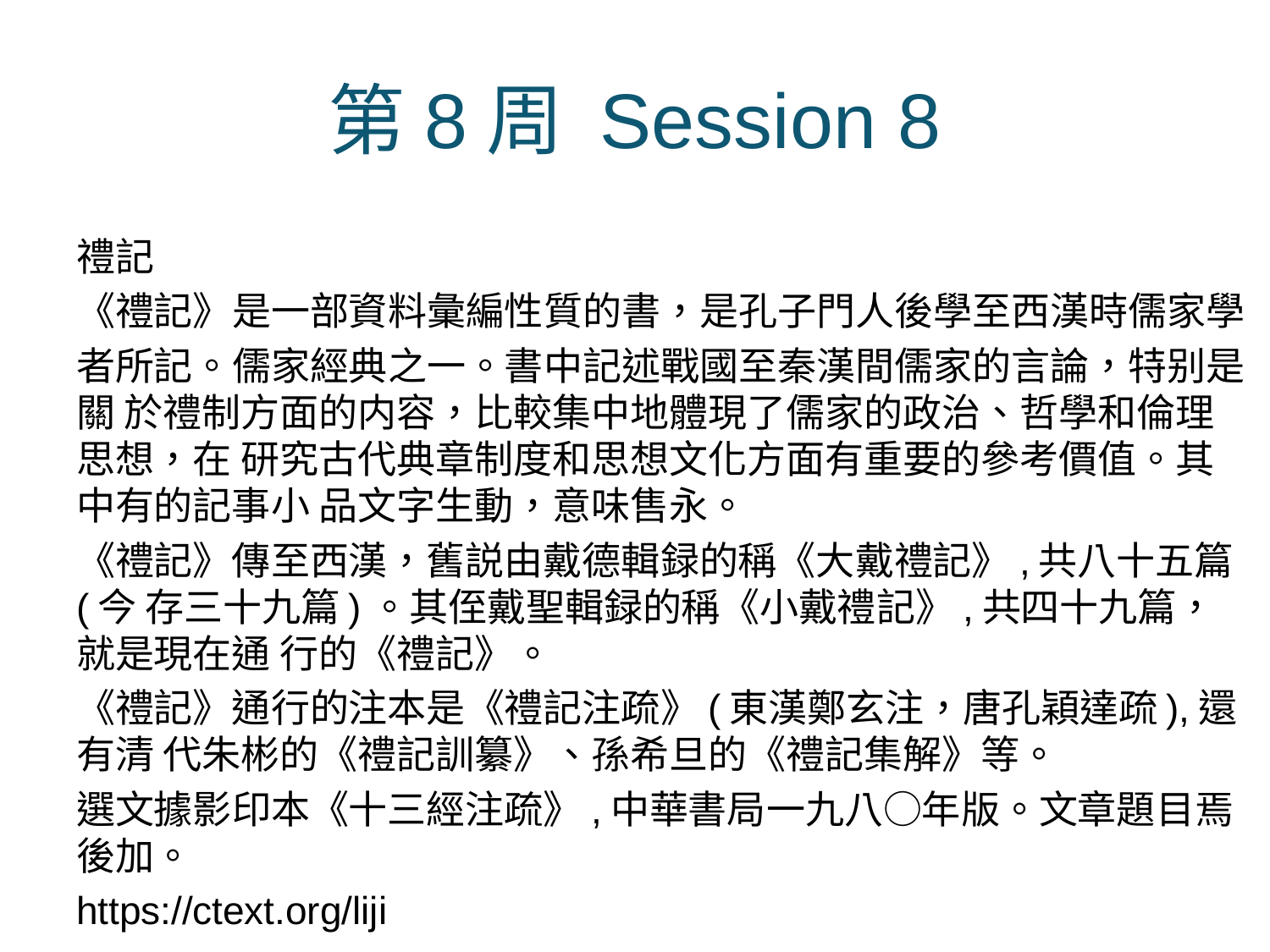

# 第8周 Session 8
禮記
《禮記》是一部資料彙編性質的書，是孔子門人後學至西漢時儒家學
者所記。儒家經典之一。書中記述戰國至秦漢間儒家的言論，特别是關 於禮制方面的内容，比較集中地體現了儒家的政治、哲學和倫理思想，在 研究古代典章制度和思想文化方面有重要的參考價值。其中有的記事小 品文字生動，意味售永。
《禮記》傳至西漢，舊説由戴德輯録的稱《大戴禮記》,共八十五篇(今 存三十九篇)。其侄戴聖輯録的稱《小戴禮記》,共四十九篇，就是現在通 行的《禮記》。
《禮記》通行的注本是《禮記注疏》(東漢鄭玄注，唐孔穎達疏),還有清 代朱彬的《禮記訓纂》、孫希旦的《禮記集解》等。
選文據影印本《十三經注疏》,中華書局一九八○年版。文章題目焉 後加。
https://ctext.org/liji